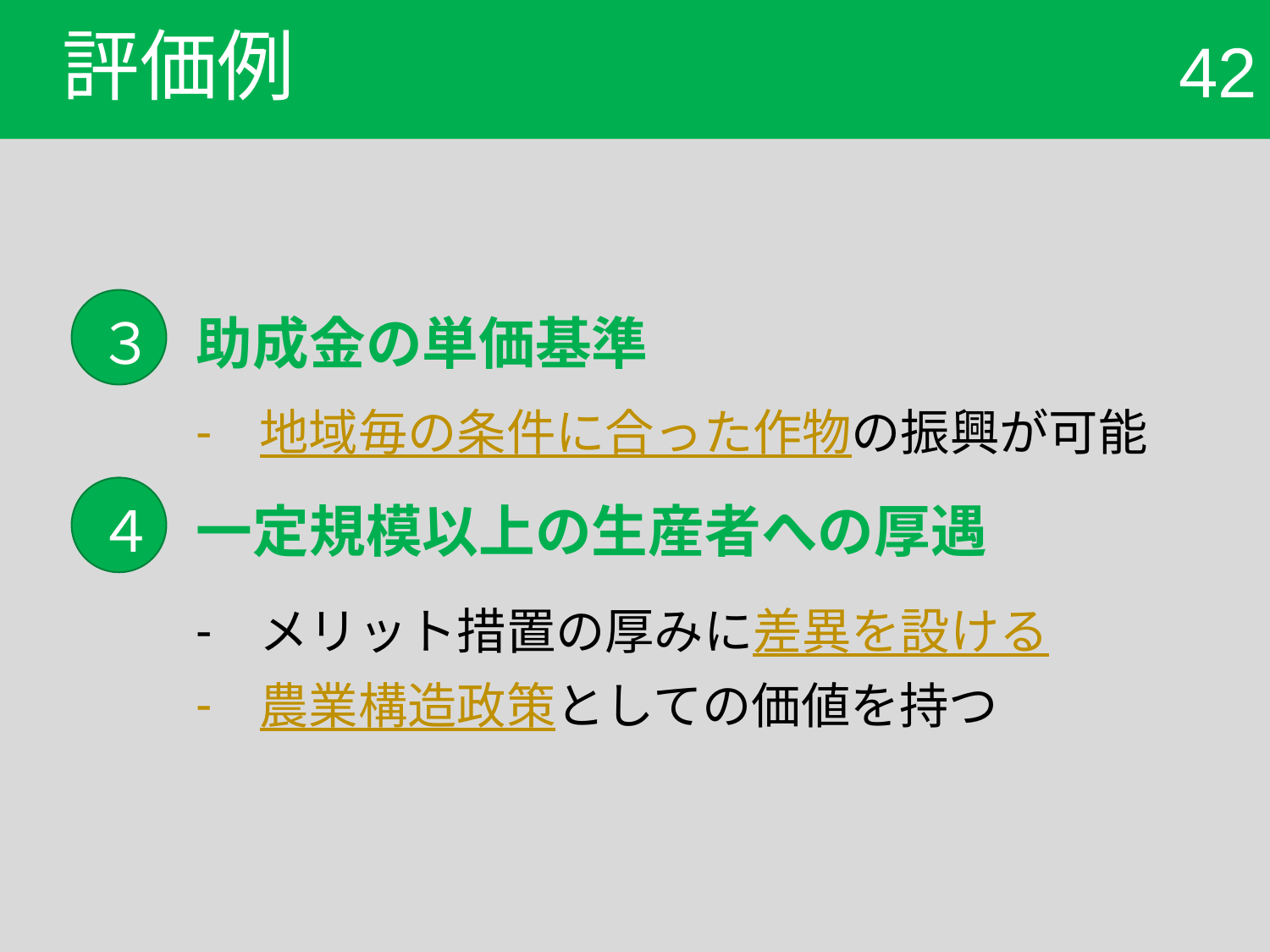

# 評価例
42
助成金の単価基準
地域毎の条件に合った作物の振興が可能
一定規模以上の生産者への厚遇
メリット措置の厚みに差異を設ける
農業構造政策としての価値を持つ
３
４